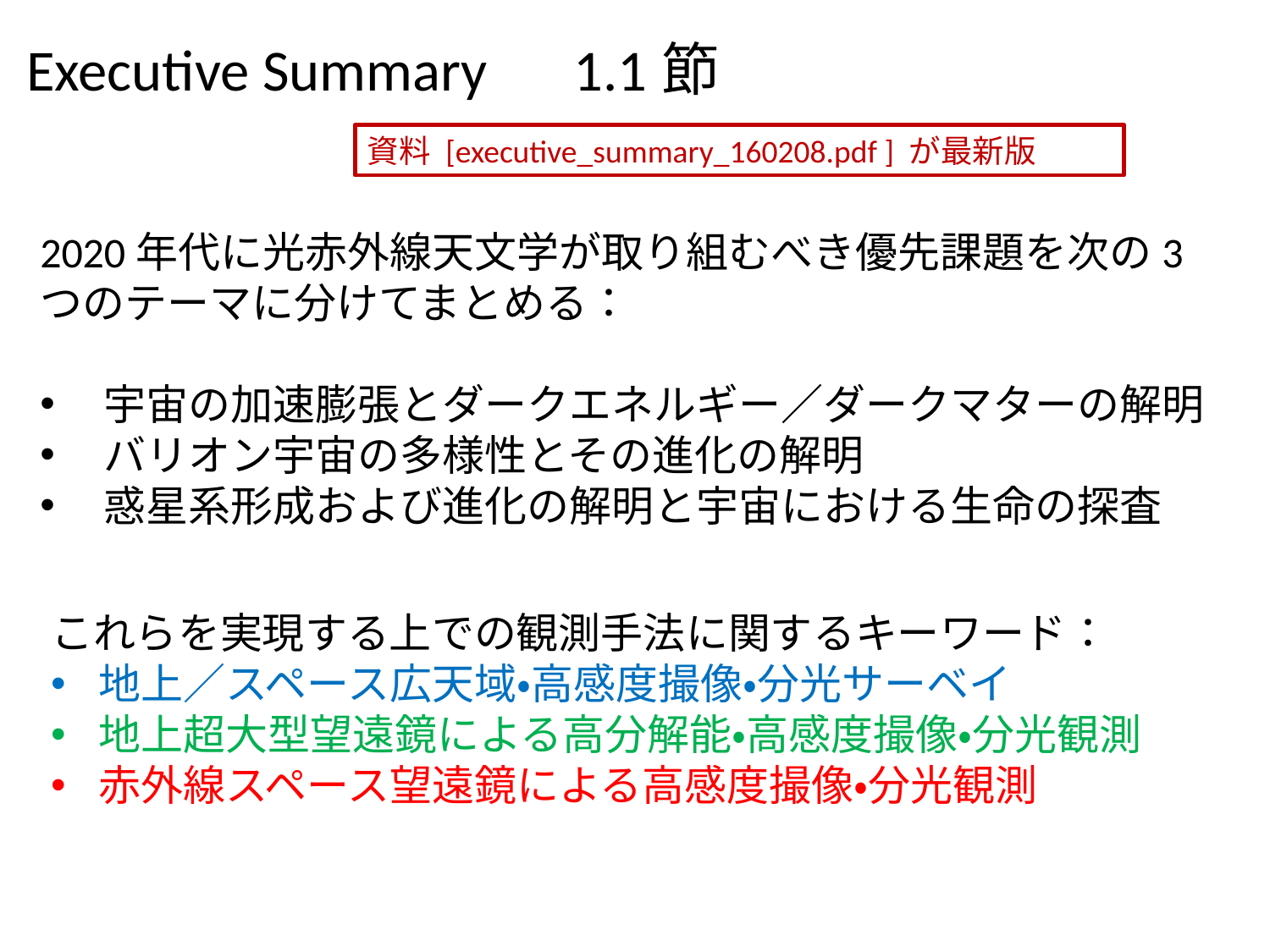

Executive Summary　1.1節
資料 [executive_summary_160208.pdf ] が最新版
2020年代に光赤外線天文学が取り組むべき優先課題を次の3つのテーマに分けてまとめる：

宇宙の加速膨張とダークエネルギー／ダークマターの解明
バリオン宇宙の多様性とその進化の解明
惑星系形成および進化の解明と宇宙における生命の探査
これらを実現する上での観測手法に関するキーワード：
地上／スペース広天域・高感度撮像・分光サーベイ
地上超大型望遠鏡による高分解能・高感度撮像・分光観測
赤外線スペース望遠鏡による高感度撮像・分光観測
2016/2/6
7